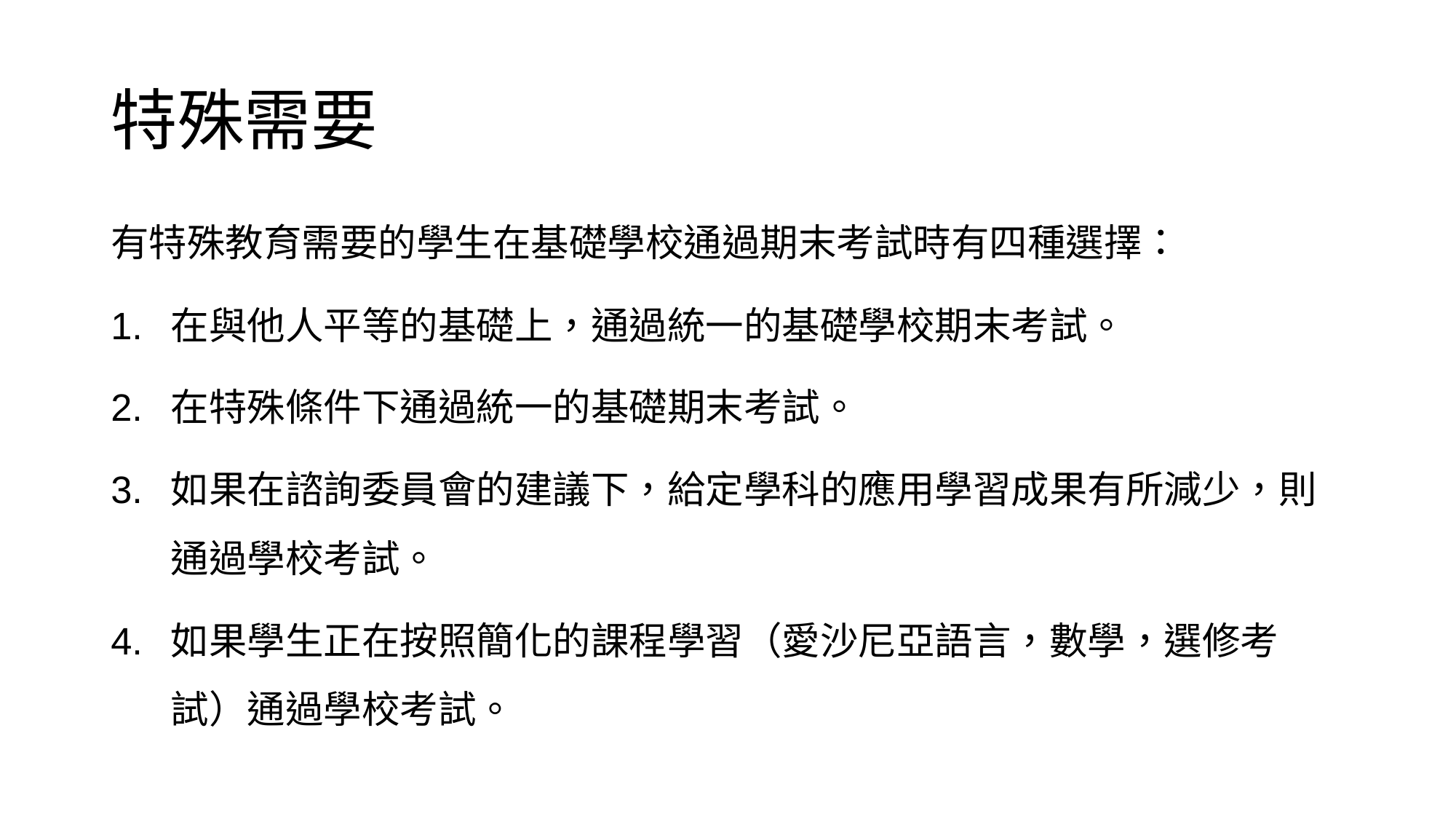

# 特殊需要
有特殊教育需要的學生在基礎學校通過期末考試時有四種選擇：
在與他人平等的基礎上，通過統一的基礎學校期末考試。
在特殊條件下通過統一的基礎期末考試。
如果在諮詢委員會的建議下，給定學科的應用學習成果有所減少，則通過學校考試。
如果學生正在按照簡化的課程學習（愛沙尼亞語言，數學，選修考試）通過學校考試。